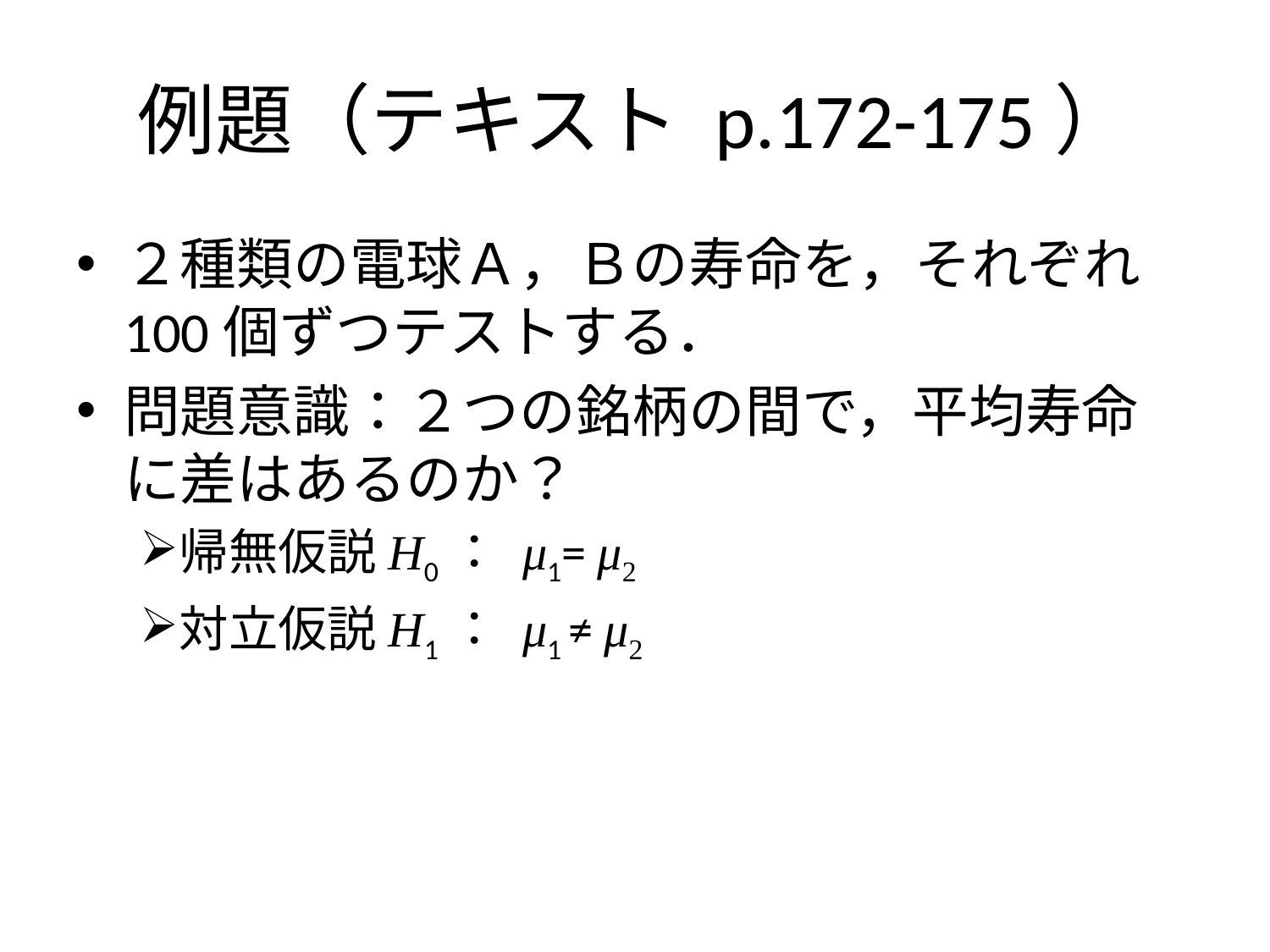

# 例題（テキスト p.172-175）
２種類の電球Ａ，Ｂの寿命を，それぞれ100個ずつテストする．
問題意識：２つの銘柄の間で，平均寿命に差はあるのか？
帰無仮説H0： μ1= μ2
対立仮説H1： μ1 ≠ μ2